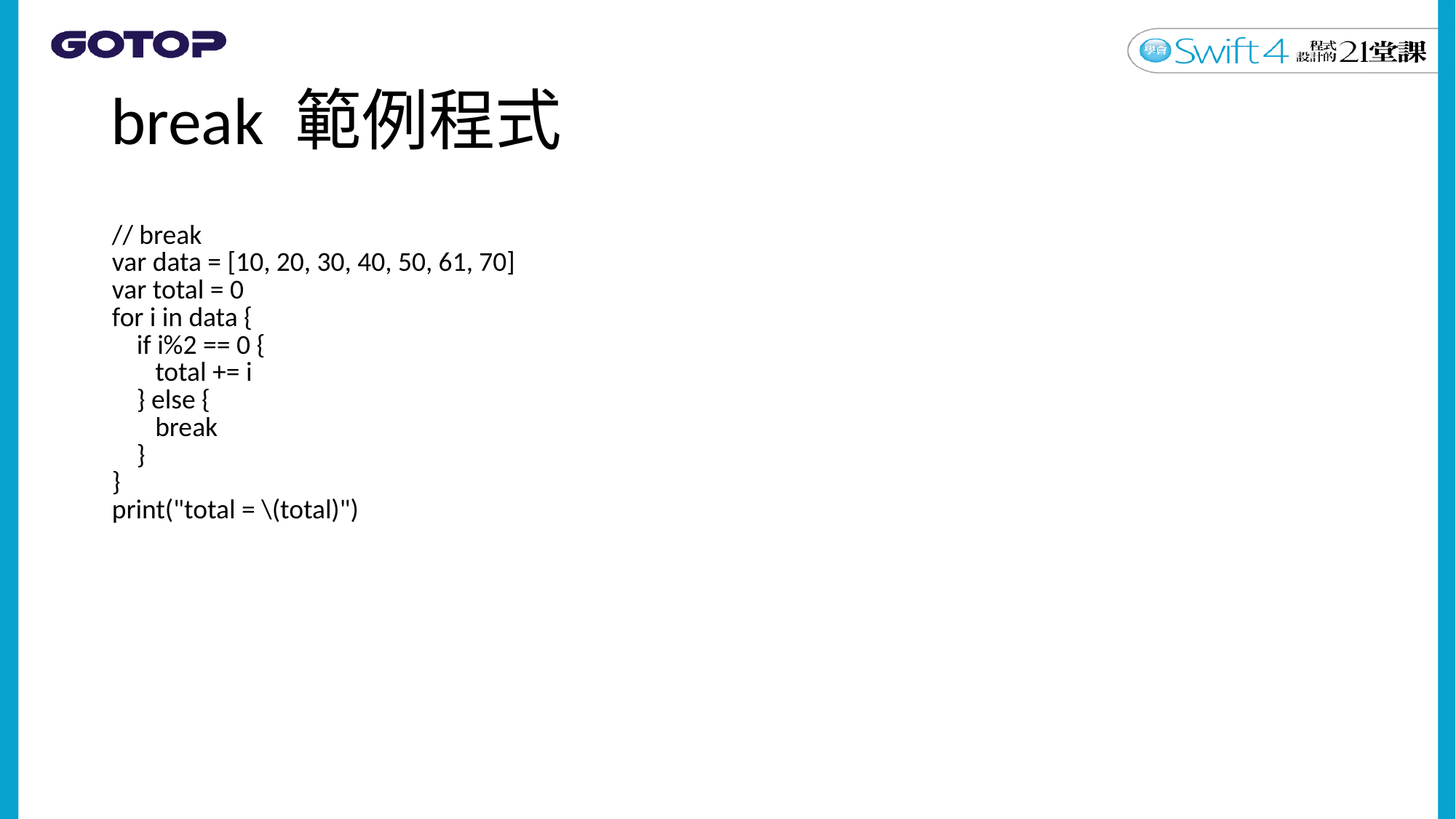

# break 範例程式
| // break var data = [10, 20, 30, 40, 50, 61, 70] var total = 0 for i in data { if i%2 == 0 { total += i } else { break } } print("total = \(total)") |
| --- |